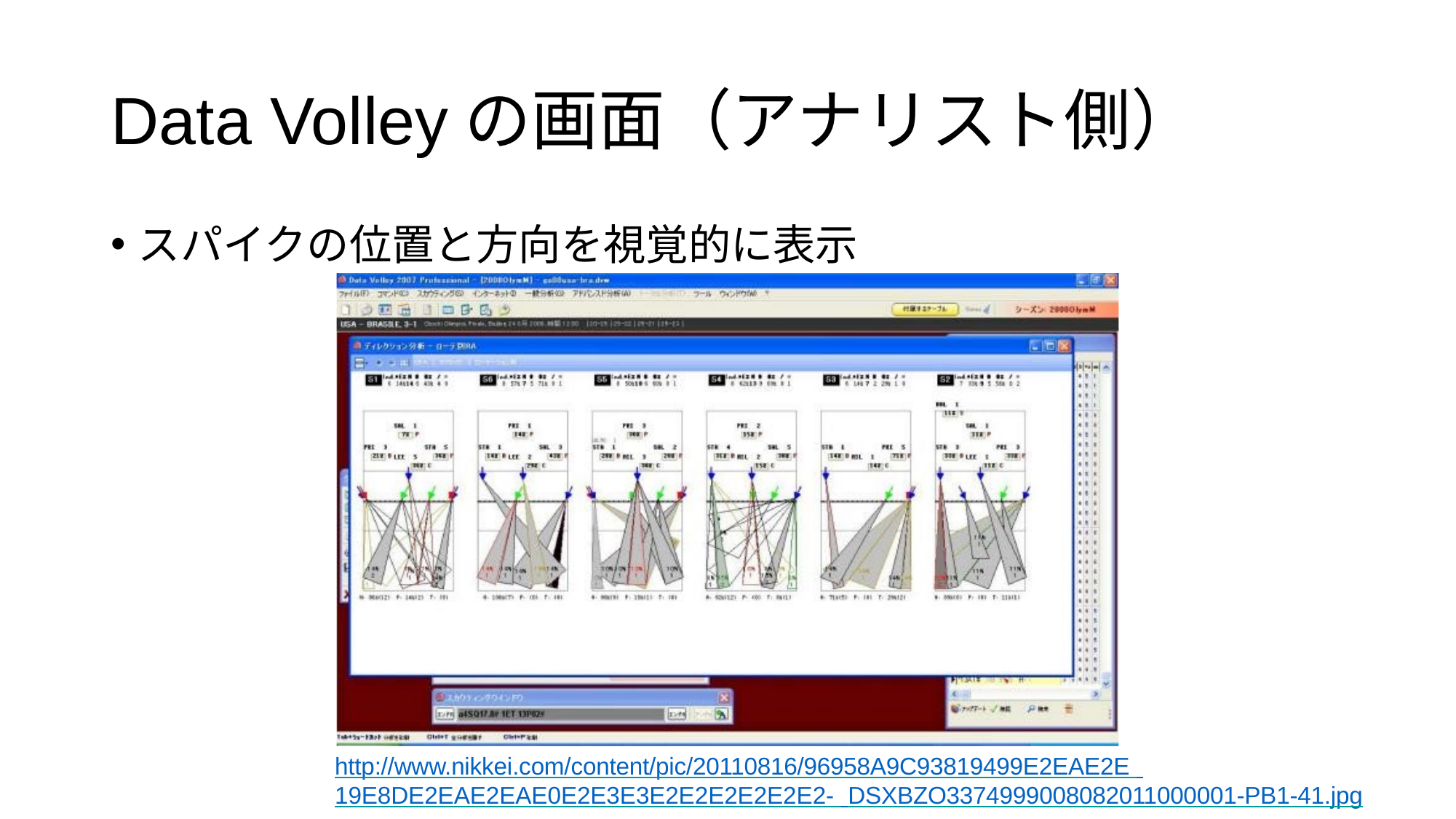

# Data Volleyの画面（アナリスト側）
スパイクの位置と方向を視覚的に表示

http://www.nikkei.com/content/pic/20110816/96958A9C93819499E2EAE2E  19E8DE2EAE2EAE0E2E3E3E2E2E2E2E2E2-  DSXBZO3374999008082011000001-PB1-41.jpg